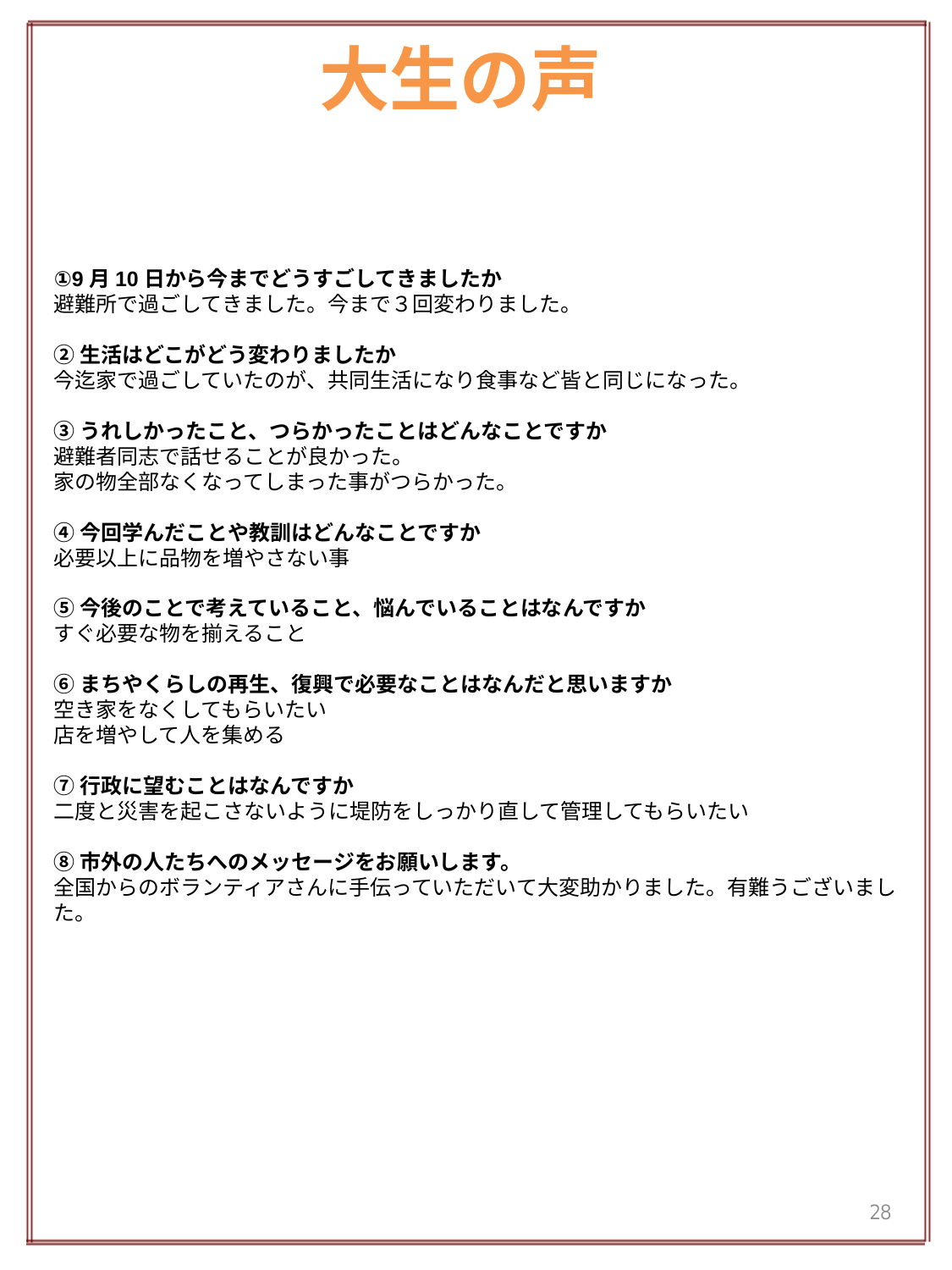

# 大生の声
①9月10日から今までどうすごしてきましたか
避難所で過ごしてきました。今まで３回変わりました。

②生活はどこがどう変わりましたか
今迄家で過ごしていたのが、共同生活になり食事など皆と同じになった。

③うれしかったこと、つらかったことはどんなことですか
避難者同志で話せることが良かった。
家の物全部なくなってしまった事がつらかった。

④今回学んだことや教訓はどんなことですか
必要以上に品物を増やさない事

⑤今後のことで考えていること、悩んでいることはなんですか
すぐ必要な物を揃えること

⑥まちやくらしの再生、復興で必要なことはなんだと思いますか
空き家をなくしてもらいたい
店を増やして人を集める

⑦行政に望むことはなんですか
二度と災害を起こさないように堤防をしっかり直して管理してもらいたい

⑧市外の人たちへのメッセージをお願いします。
全国からのボランティアさんに手伝っていただいて大変助かりました。有難うございました。

28